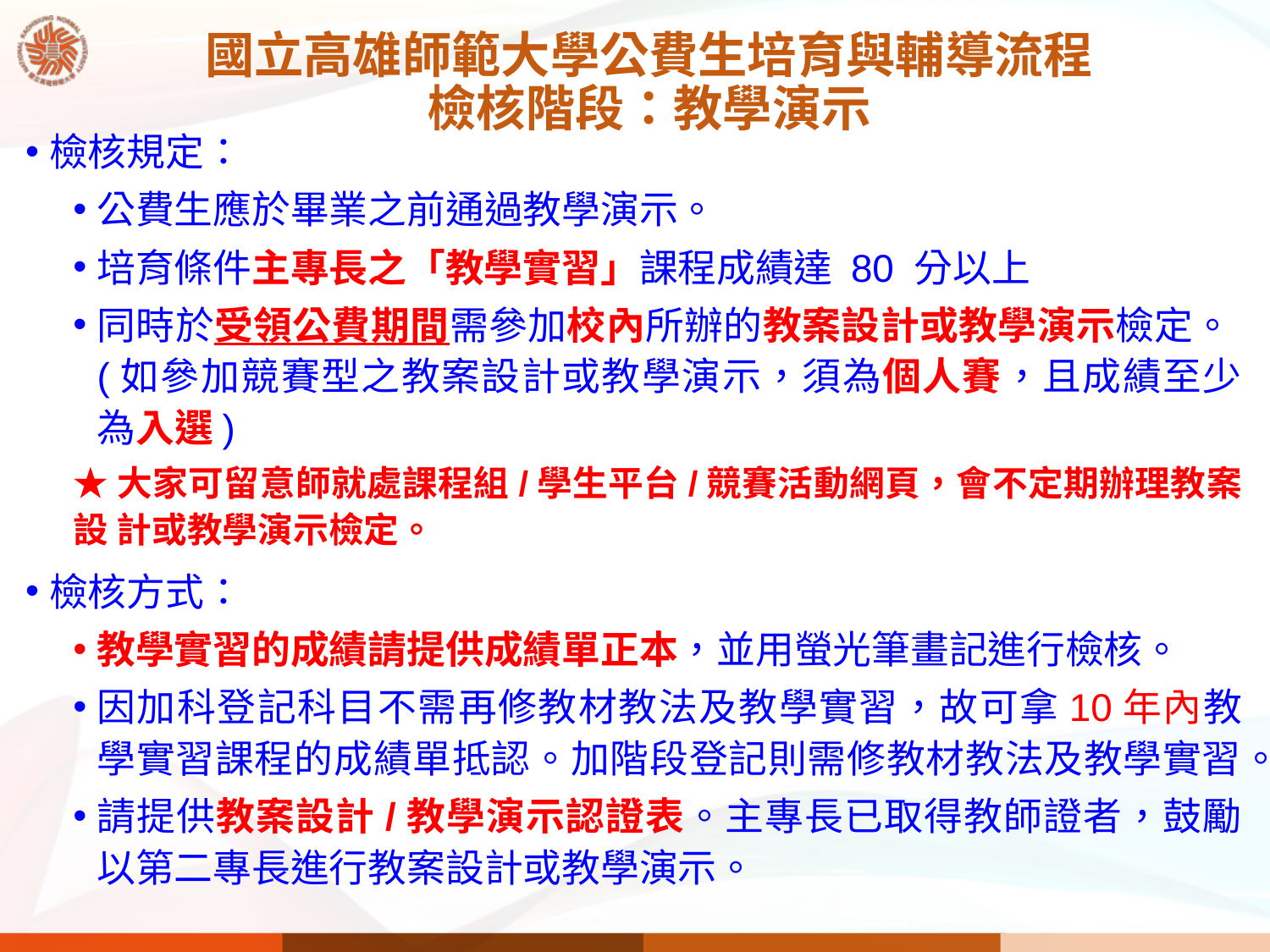

# 國立高雄師範大學公費生培育與輔導流程 檢核階段：教學演示
檢核規定：
公費生應於畢業之前通過教學演示。
培育條件主專長之「教學實習」課程成績達 80 分以上
同時於受領公費期間需參加校內所辦的教案設計或教學演示檢定。(如參加競賽型之教案設計或教學演示，須為個人賽，且成績至少為入選)
★大家可留意師就處課程組/學生平台/競賽活動網頁，會不定期辦理教案設 計或教學演示檢定。
檢核方式：
教學實習的成績請提供成績單正本，並用螢光筆畫記進行檢核。
因加科登記科目不需再修教材教法及教學實習，故可拿10年內教學實習課程的成績單抵認。加階段登記則需修教材教法及教學實習。
請提供教案設計/教學演示認證表。主專長已取得教師證者，鼓勵以第二專長進行教案設計或教學演示。